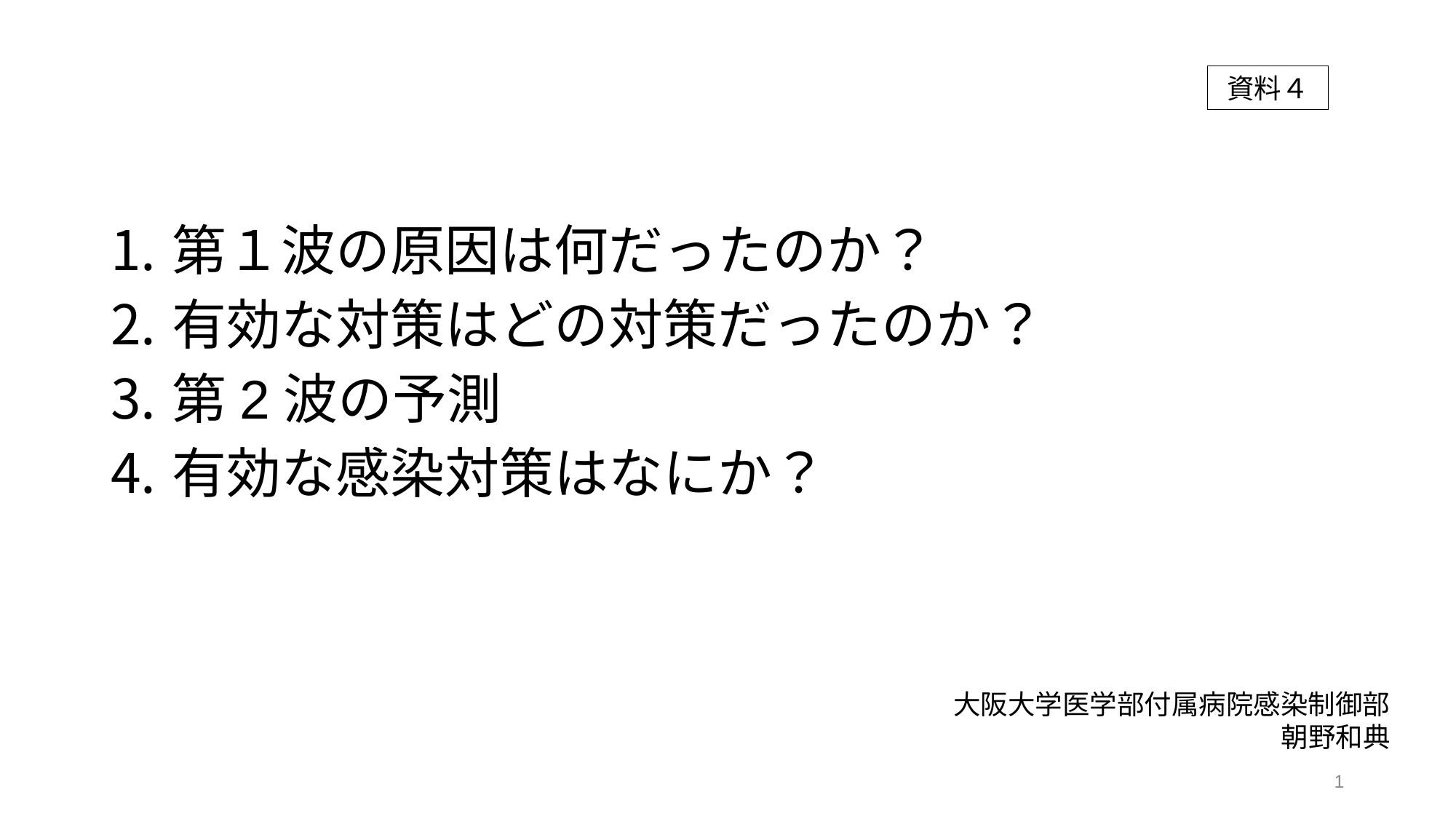

資料４
第１波の原因は何だったのか？
有効な対策はどの対策だったのか？
第2波の予測
有効な感染対策はなにか？
大阪大学医学部付属病院感染制御部
朝野和典
1